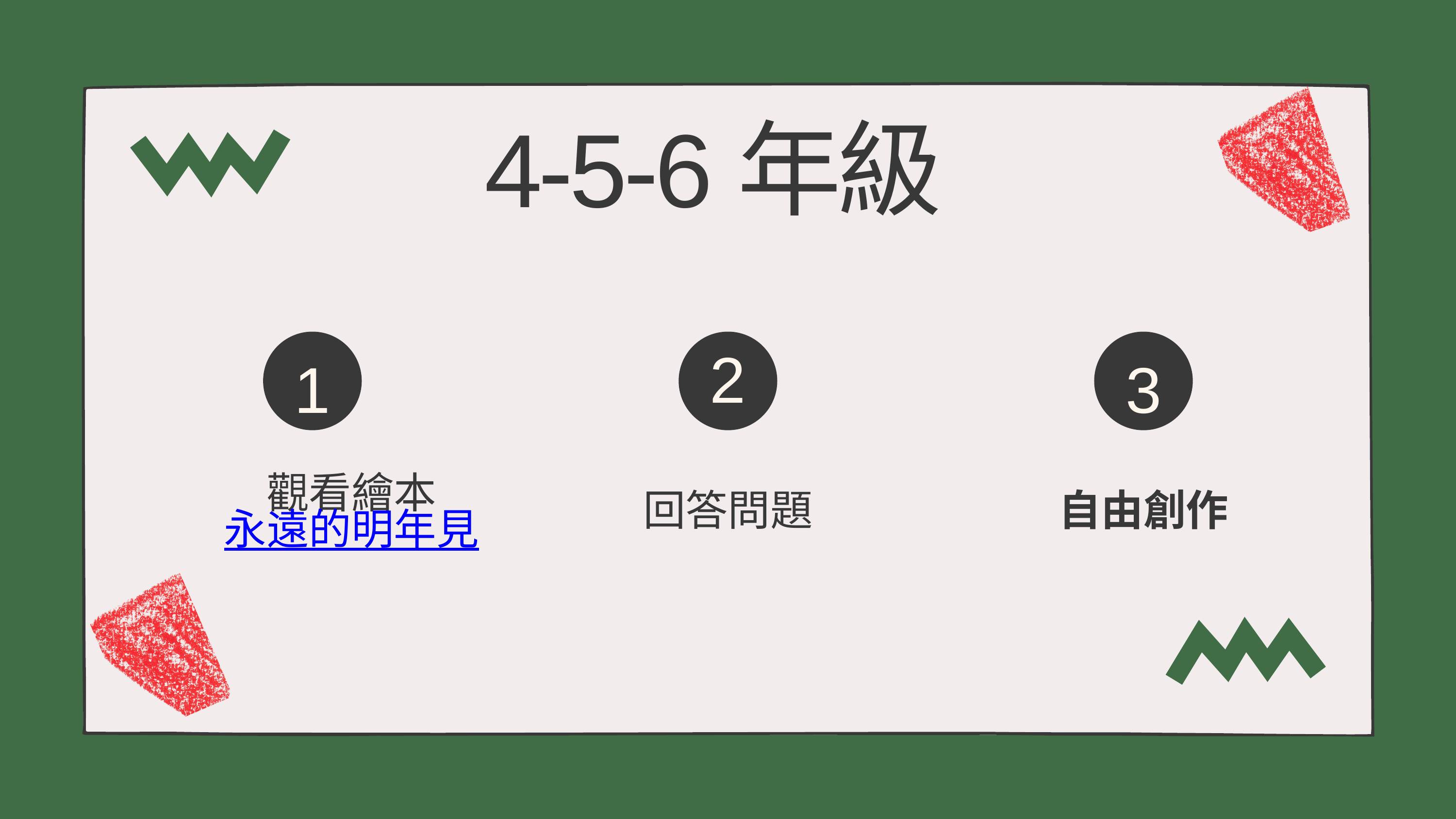

4-5-6年級

2
1
3

觀看繪本
永遠的明年見
回答問題
自由創作